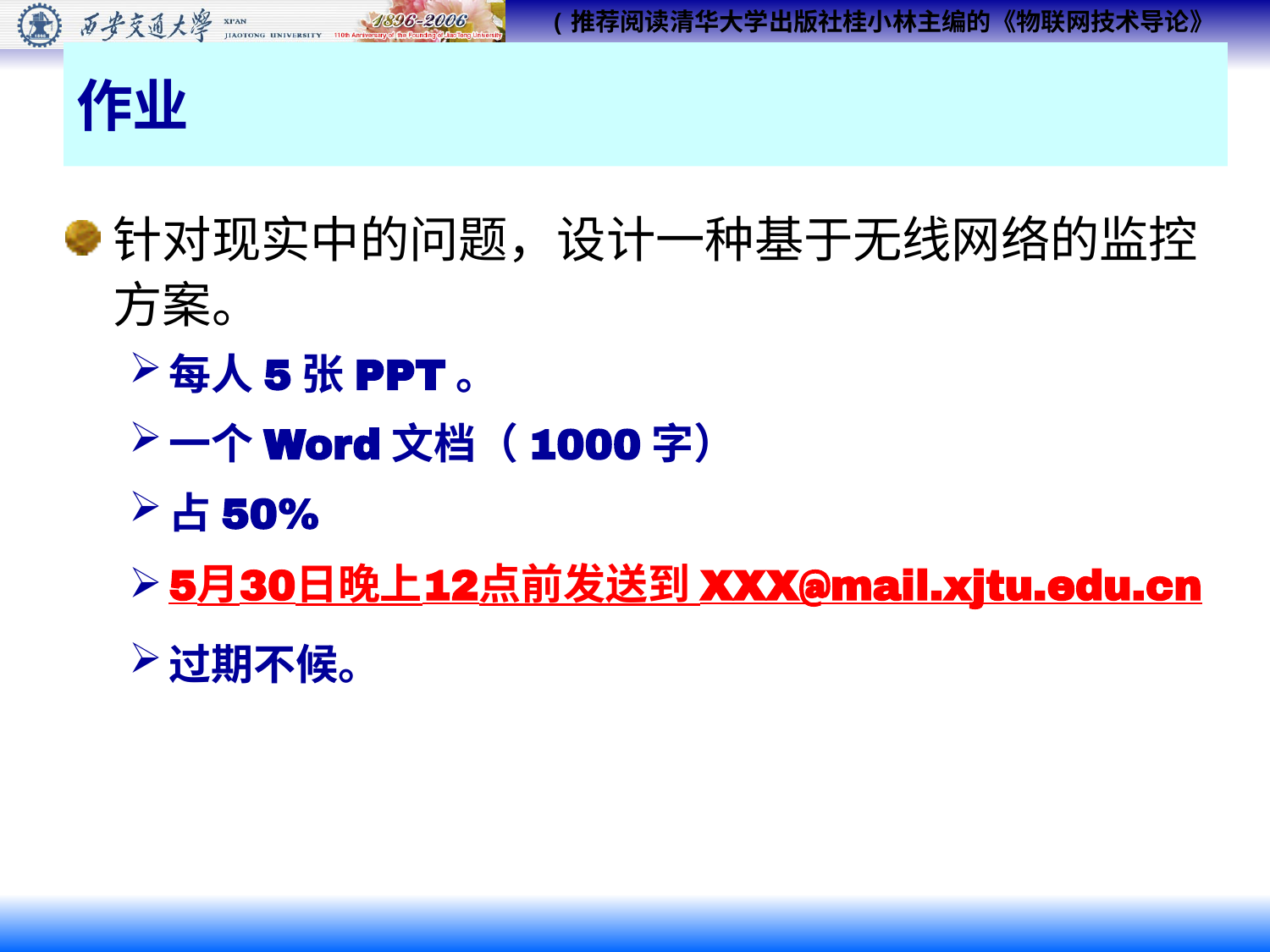

# 作业
针对现实中的问题，设计一种基于无线网络的监控方案。
每人5张PPT。
一个Word文档（1000字）
占50%
5月30日晚上12点前发送到 XXX@mail.xjtu.edu.cn
过期不候。